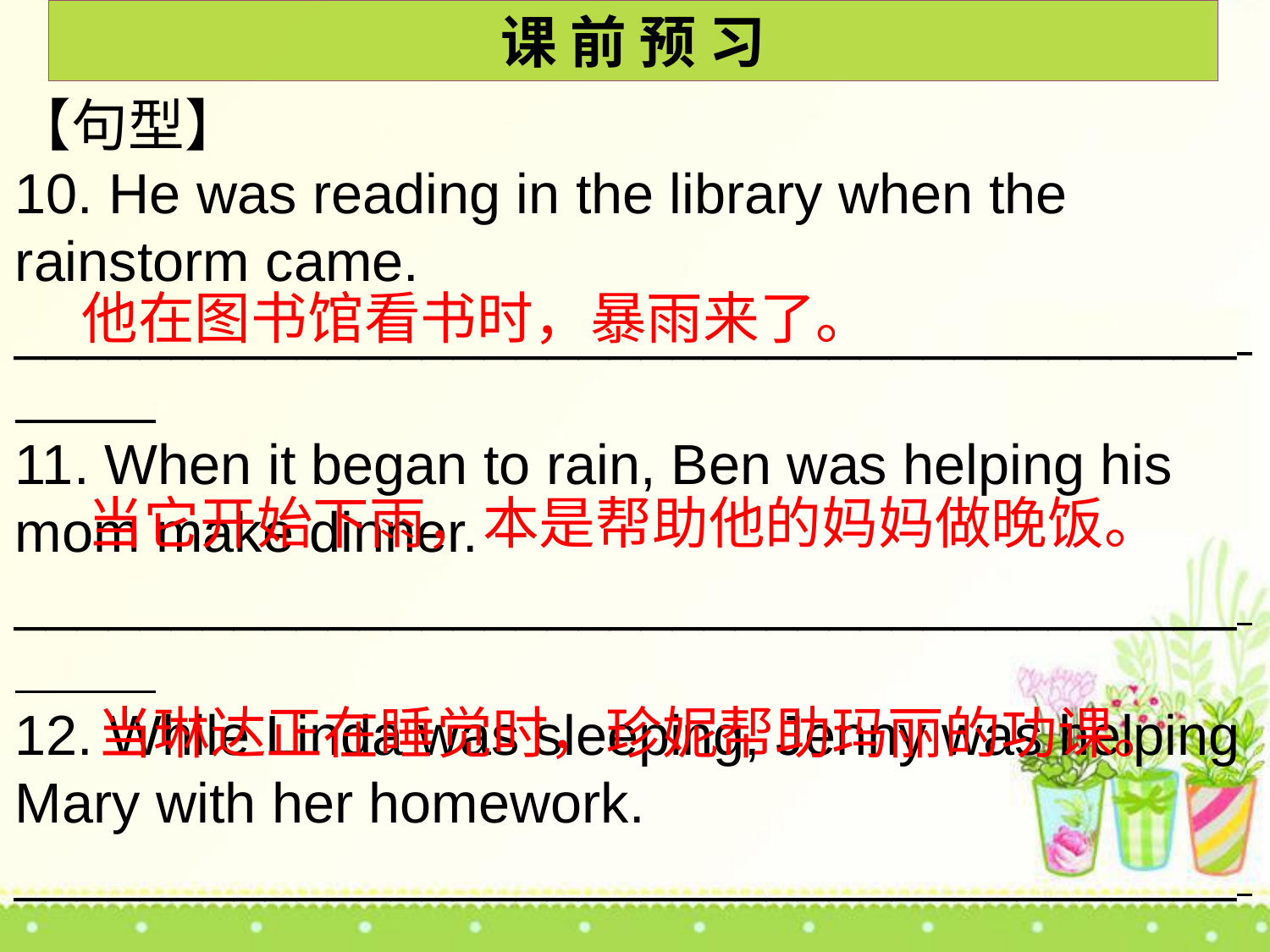

课 前 预 习
【句型】
10. He was reading in the library when the rainstorm came.
_______________________________________
11. When it began to rain, Ben was helping his mom make dinner.
_______________________________________
12. While Linda was sleeping, Jenny was helping Mary with her homework.
_______________________________________
他在图书馆看书时，暴雨来了。
当它开始下雨，本是帮助他的妈妈做晚饭。
当琳达正在睡觉时，珍妮帮助玛丽的功课。